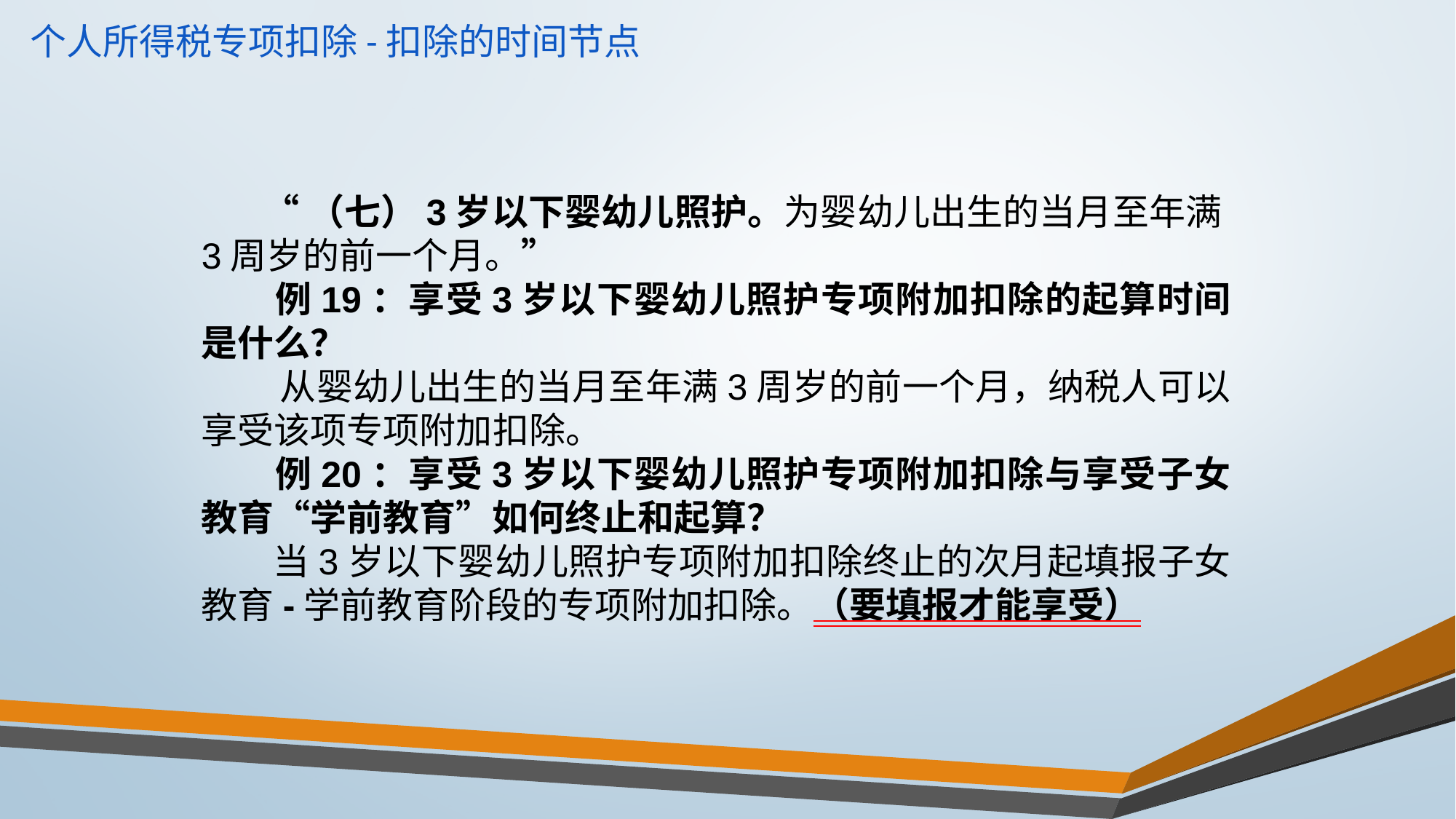

“（七）3岁以下婴幼儿照护。为婴幼儿出生的当月至年满3周岁的前一个月。”
   例19：享受3岁以下婴幼儿照护专项附加扣除的起算时间是什么？
    从婴幼儿出生的当月至年满3周岁的前一个月，纳税人可以享受该项专项附加扣除。
   例20：享受3岁以下婴幼儿照护专项附加扣除与享受子女教育“学前教育”如何终止和起算？
   当3岁以下婴幼儿照护专项附加扣除终止的次月起填报子女教育-学前教育阶段的专项附加扣除。（要填报才能享受）